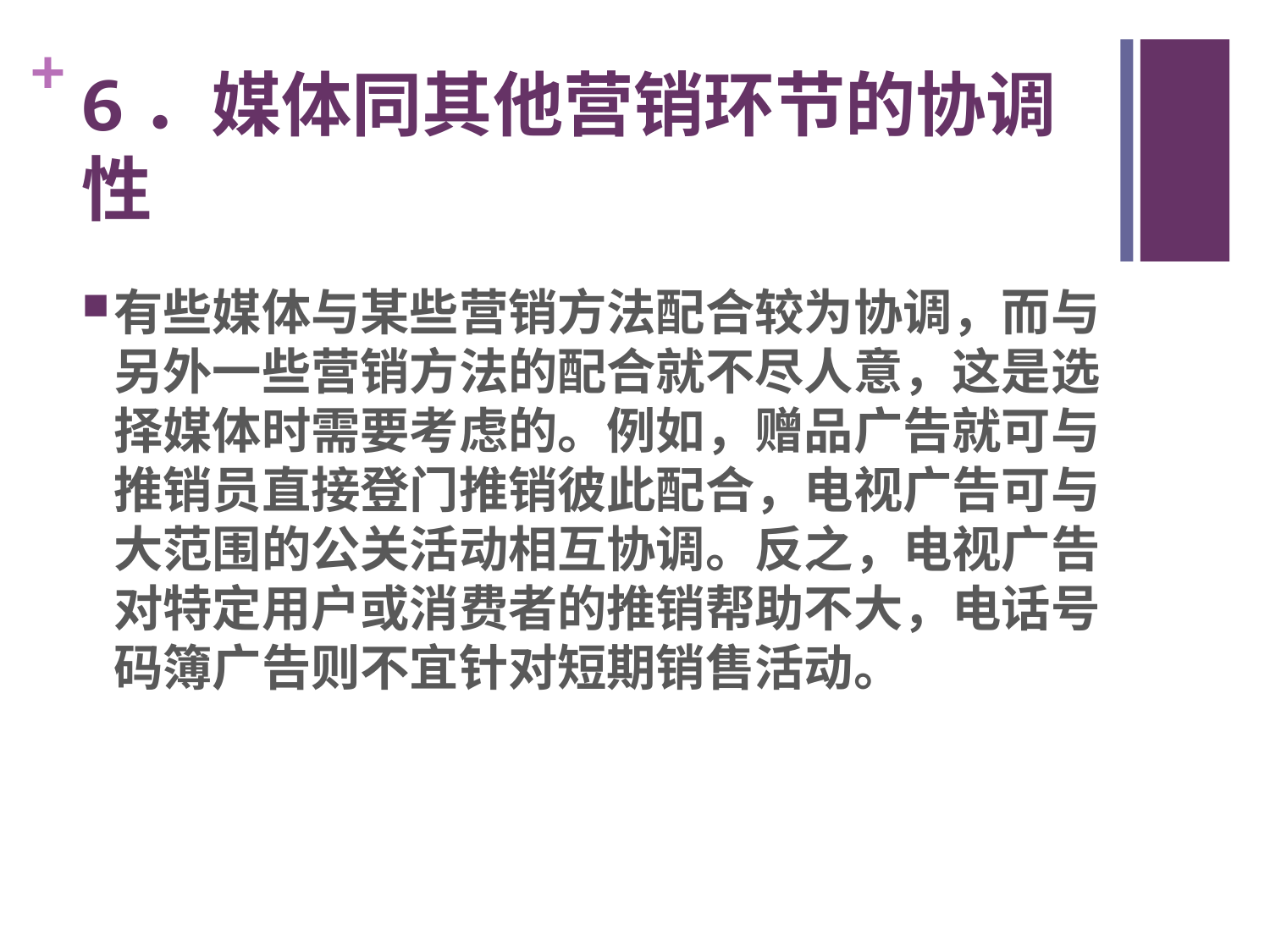

# 6．媒体同其他营销环节的协调性
有些媒体与某些营销方法配合较为协调，而与另外一些营销方法的配合就不尽人意，这是选择媒体时需要考虑的。例如，赠品广告就可与推销员直接登门推销彼此配合，电视广告可与大范围的公关活动相互协调。反之，电视广告对特定用户或消费者的推销帮助不大，电话号码簿广告则不宜针对短期销售活动。